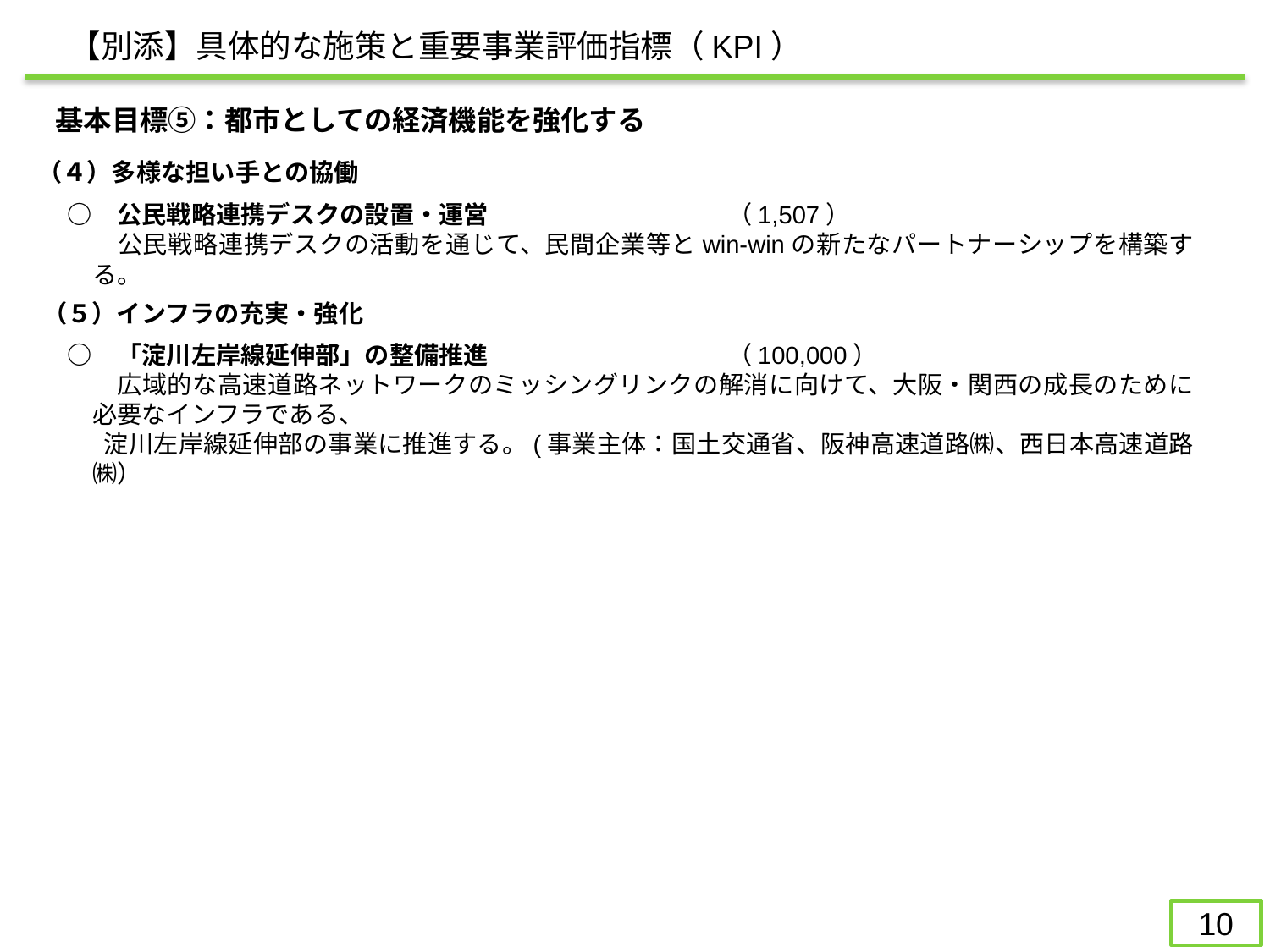

【別添】具体的な施策と重要事業評価指標（KPI）
　基本目標⑤：都市としての経済機能を強化する
（４）多様な担い手との協働
○	　公民戦略連携デスクの設置・運営		（1,507）
　　公民戦略連携デスクの活動を通じて、民間企業等とwin-winの新たなパートナーシップを構築する。
（５）インフラの充実・強化
○	　「淀川左岸線延伸部」の整備推進		（100,000）
　　広域的な高速道路ネットワークのミッシングリンクの解消に向けて、大阪・関西の成長のために必要なインフラである、
 　淀川左岸線延伸部の事業に推進する。(事業主体：国土交通省、阪神高速道路㈱、西日本高速道路㈱）
10